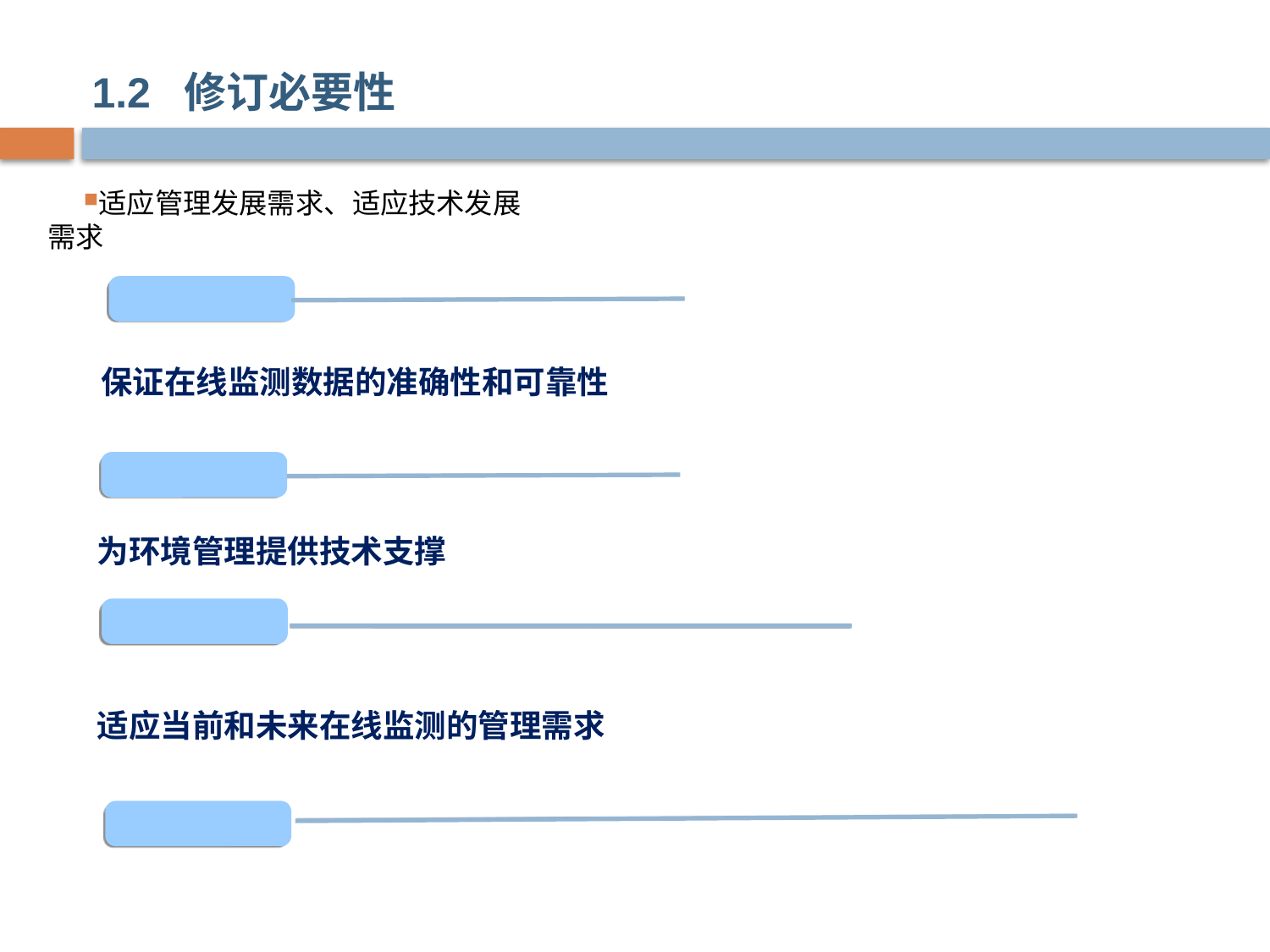

1.2  修订必要性
适应管理发展需求、适应技术发展需求

保证在线监测数据的准确性和可靠性

为环境管理提供技术支撑

适应当前和未来在线监测的管理需求

6